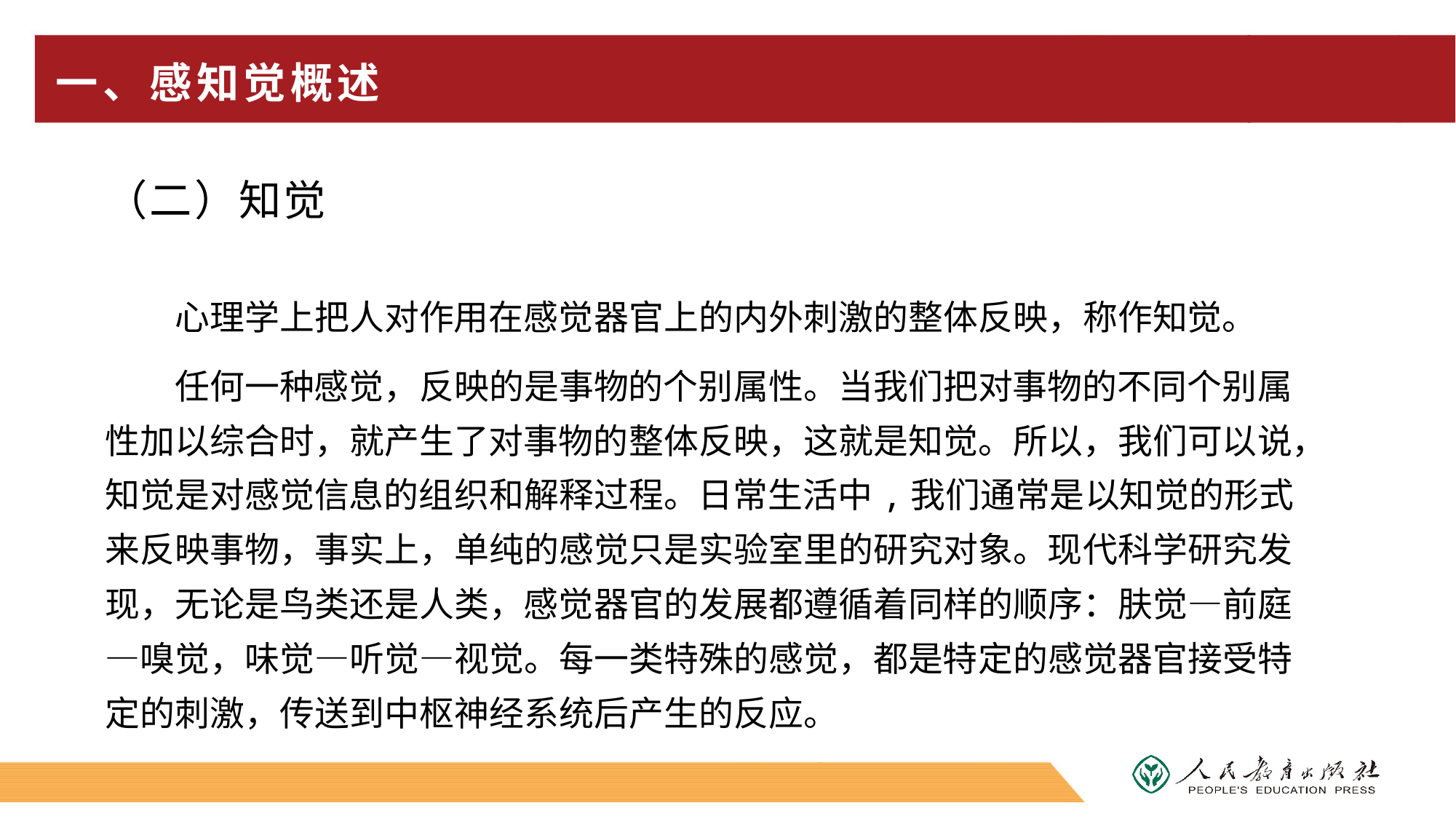

# 一、感知觉概述
（二）知觉
心理学上把人对作用在感觉器官上的内外刺激的整体反映，称作知觉。
任何一种感觉，反映的是事物的个别属性。当我们把对事物的不同个别属性加以综合时，就产生了对事物的整体反映，这就是知觉。所以，我们可以说，知觉是对感觉信息的组织和解释过程。日常生活中,我们通常是以知觉的形式来反映事物，事实上，单纯的感觉只是实验室里的研究对象。现代科学研究发现，无论是鸟类还是人类，感觉器官的发展都遵循着同样的顺序：肤觉—前庭—嗅觉，味觉—听觉—视觉。每一类特殊的感觉，都是特定的感觉器官接受特定的刺激，传送到中枢神经系统后产生的反应。